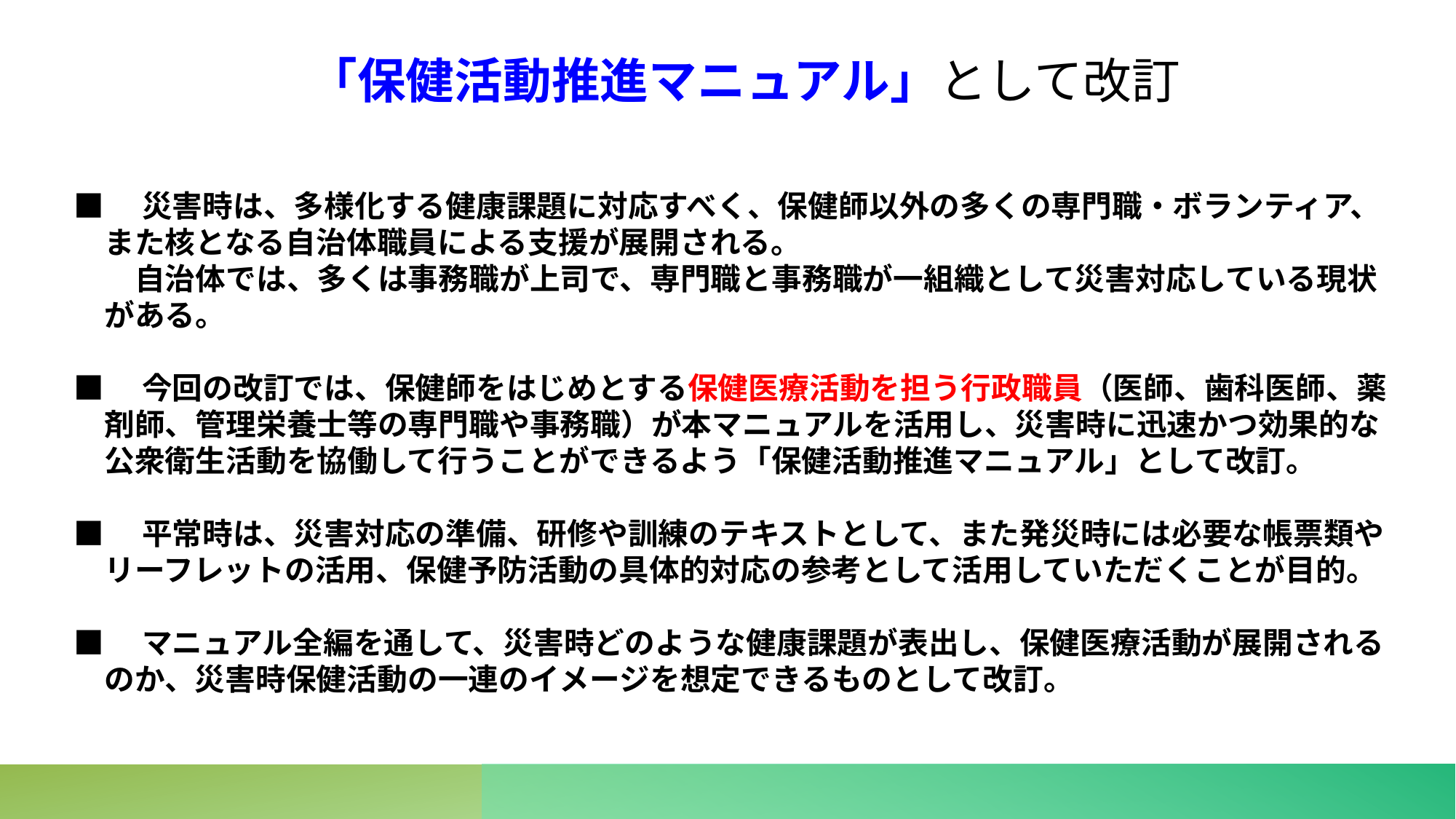

「保健活動推進マニュアル」として改訂
■　災害時は、多様化する健康課題に対応すべく、保健師以外の多くの専門職・ボランティア、
　また核となる自治体職員による支援が展開される。
　　自治体では、多くは事務職が上司で、専門職と事務職が一組織として災害対応している現状
　がある。

■　今回の改訂では、保健師をはじめとする保健医療活動を担う行政職員（医師、歯科医師、薬
　剤師、管理栄養士等の専門職や事務職）が本マニュアルを活用し、災害時に迅速かつ効果的な
　公衆衛生活動を協働して行うことができるよう「保健活動推進マニュアル」として改訂。

■　平常時は、災害対応の準備、研修や訓練のテキストとして、また発災時には必要な帳票類や
　リーフレットの活用、保健予防活動の具体的対応の参考として活用していただくことが目的。

■　マニュアル全編を通して、災害時どのような健康課題が表出し、保健医療活動が展開される
　のか、災害時保健活動の一連のイメージを想定できるものとして改訂。